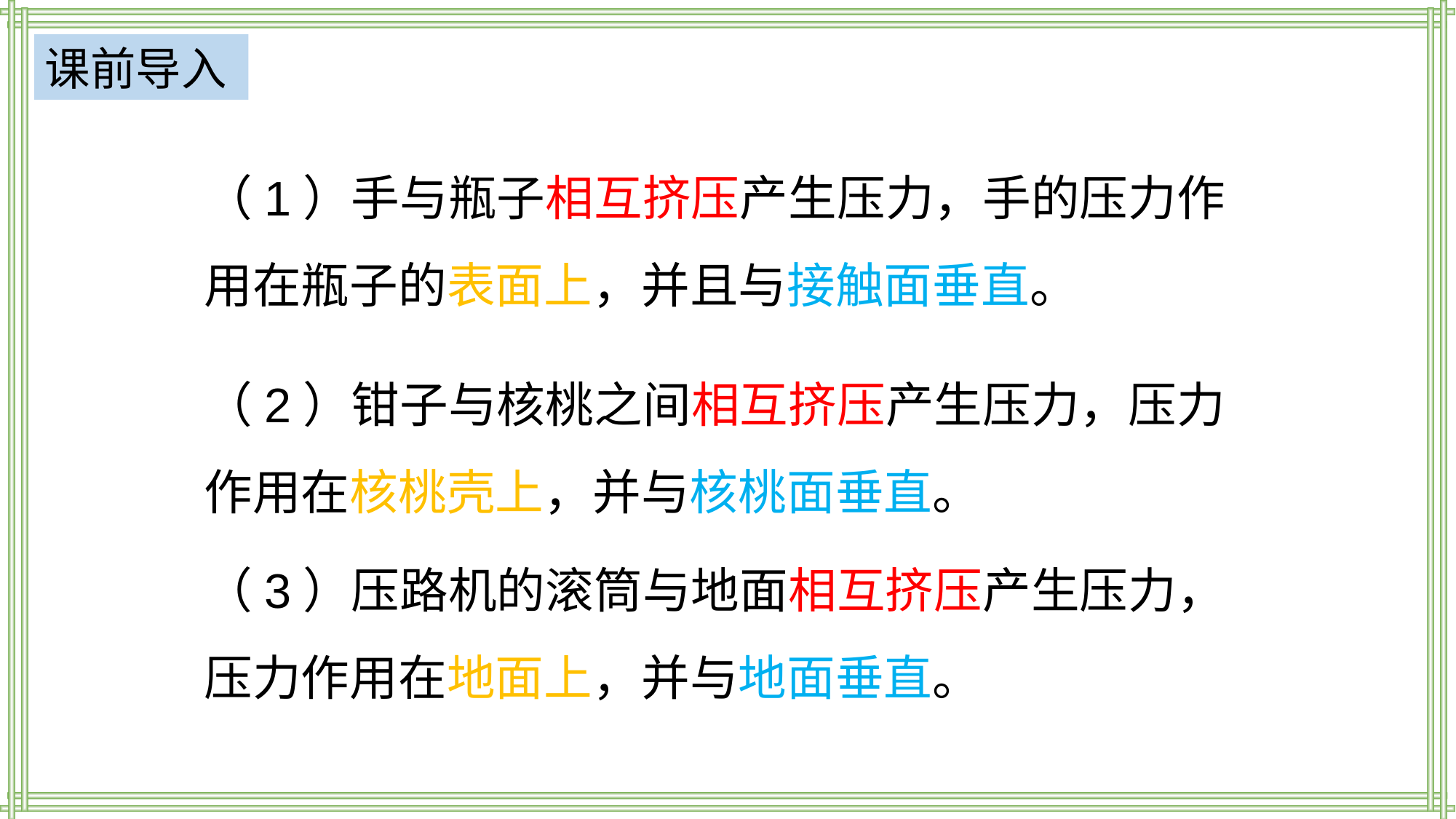

课前导入
（1）手与瓶子相互挤压产生压力，手的压力作用在瓶子的表面上，并且与接触面垂直。
（2）钳子与核桃之间相互挤压产生压力，压力作用在核桃壳上，并与核桃面垂直。
（3）压路机的滚筒与地面相互挤压产生压力，压力作用在地面上，并与地面垂直。